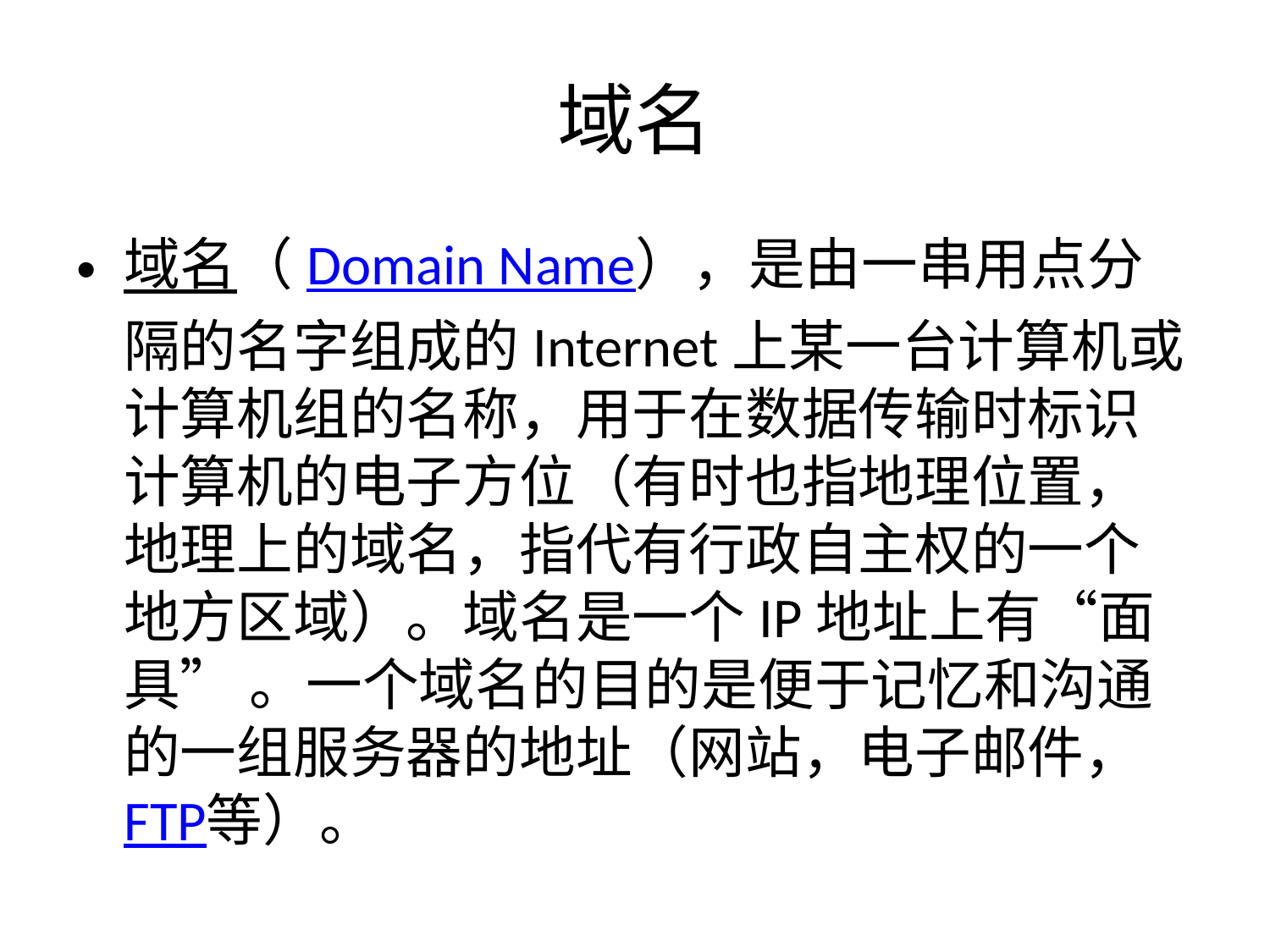

# 域名
域名（Domain Name），是由一串用点分隔的名字组成的Internet上某一台计算机或计算机组的名称，用于在数据传输时标识计算机的电子方位（有时也指地理位置，地理上的域名，指代有行政自主权的一个地方区域）。域名是一个IP地址上有“面具” 。一个域名的目的是便于记忆和沟通的一组服务器的地址（网站，电子邮件，FTP等）。